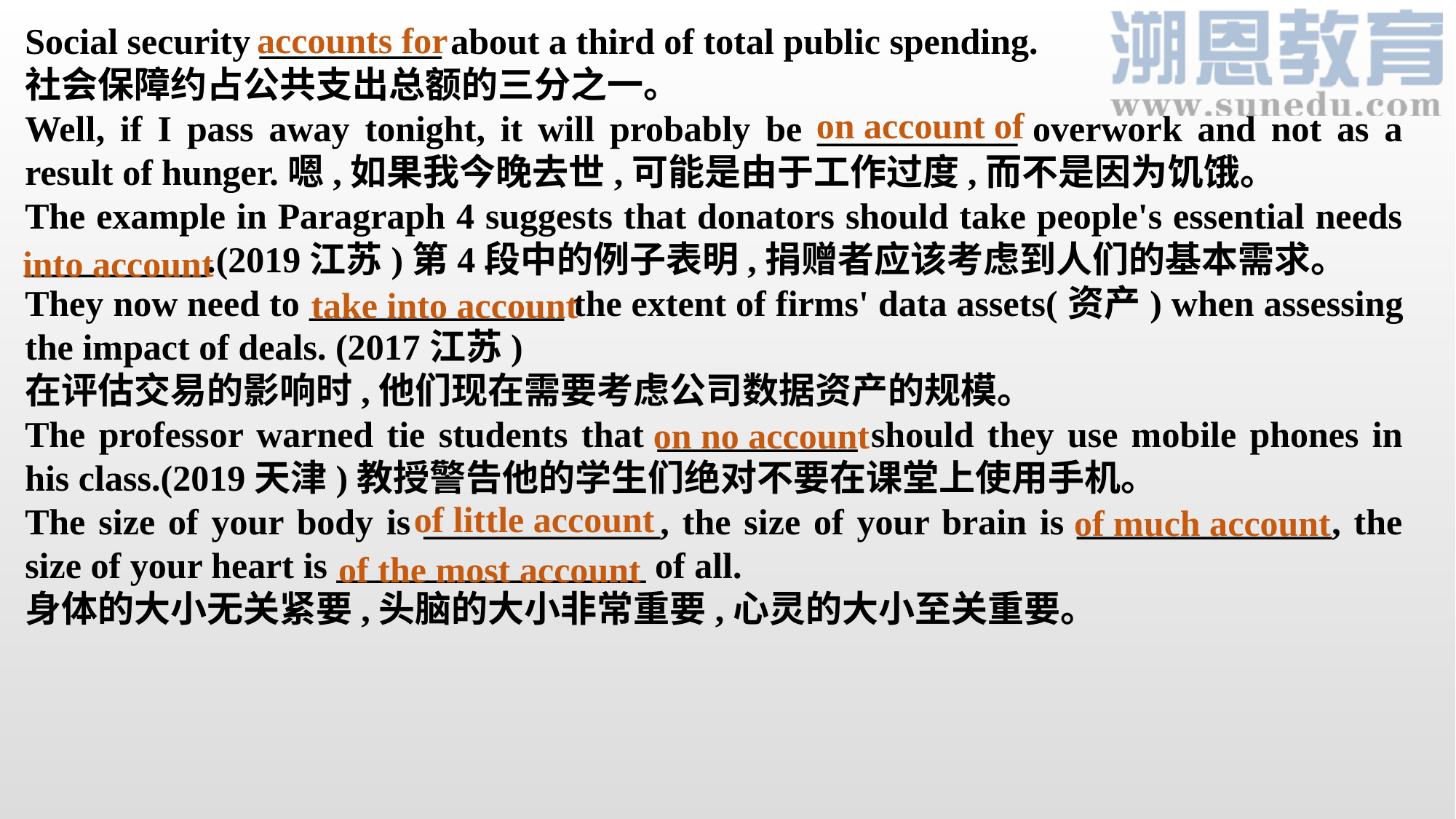

accounts for
Social security __________ about a third of total public spending.
社会保障约占公共支出总额的三分之一。
Well, if I pass away tonight, it will probably be ___________ overwork and not as a result of hunger.嗯,如果我今晚去世,可能是由于工作过度,而不是因为饥饿。
The example in Paragraph 4 suggests that donators should take people's essential needs __________.(2019江苏)第4段中的例子表明,捐赠者应该考虑到人们的基本需求。
They now need to ______________ the extent of firms' data assets(资产) when assessing the impact of deals. (2017江苏)
在评估交易的影响时,他们现在需要考虑公司数据资产的规模。
The professor warned tie students that ___________ should they use mobile phones in his class.(2019天津)教授警告他的学生们绝对不要在课堂上使用手机。
The size of your body is _____________, the size of your brain is ______________, the size of your heart is _________________ of all.
身体的大小无关紧要,头脑的大小非常重要,心灵的大小至关重要。

on account of
into account
take into account
on no account
of little account
of much account
of the most account